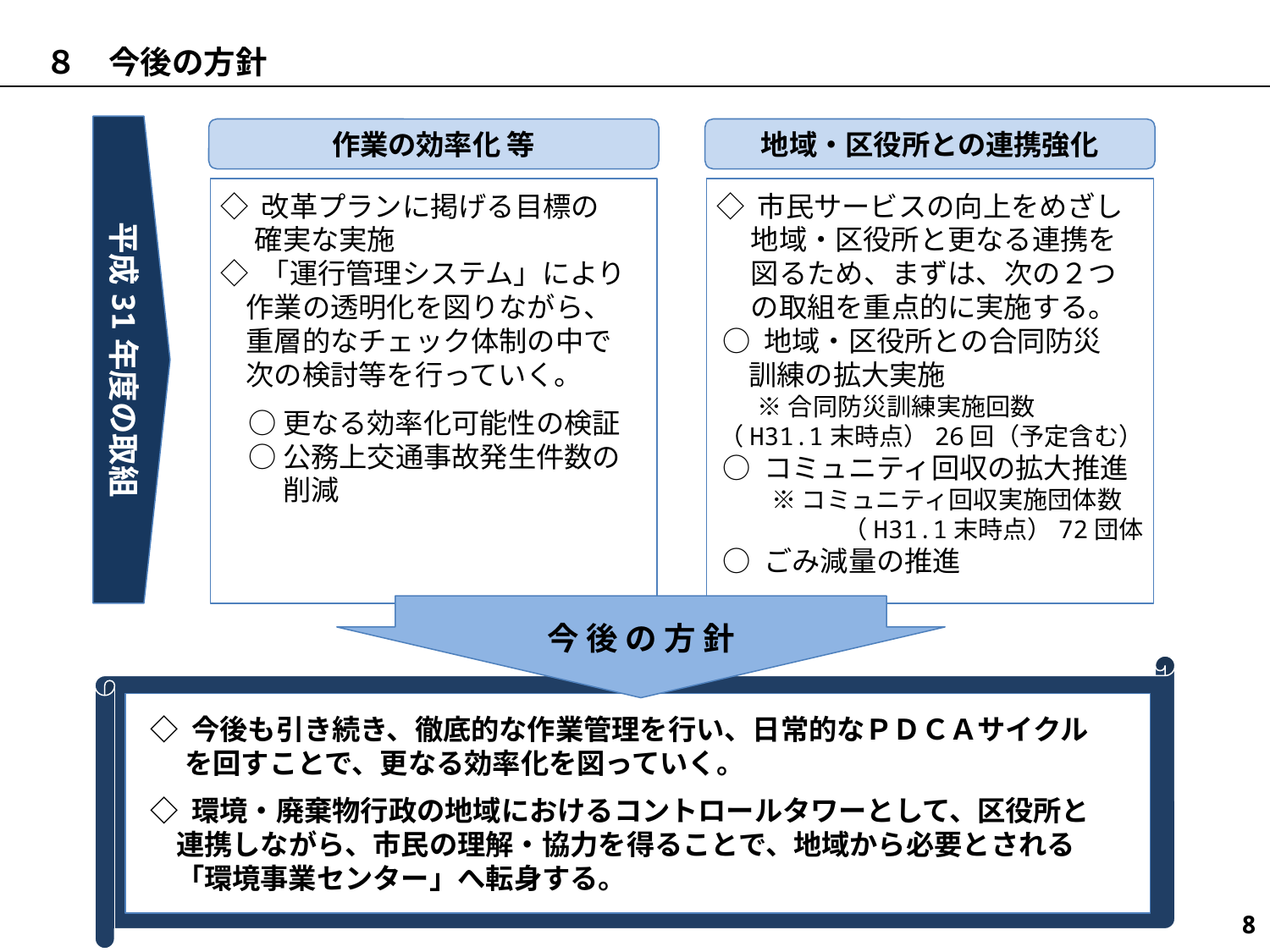

８　今後の方針
平成31年度の取組
作業の効率化 等
地域・区役所との連携強化
◇ 改革プランに掲げる目標の
　 確実な実施
◇ 「運行管理システム」により
   作業の透明化を図りながら、
   重層的なチェック体制の中で
   次の検討等を行っていく。

　○ 更なる効率化可能性の検証
　○ 公務上交通事故発生件数の
　　 削減
◇ 市民サービスの向上をめざし
　 地域・区役所と更なる連携を
　 図るため、まずは、次の２つ
　 の取組を重点的に実施する。
 ○ 地域・区役所との合同防災
    訓練の拡大実施
　   ※ 合同防災訓練実施回数
（H31.1末時点）26回（予定含む）
 ○ コミュニティ回収の拡大推進
　　 ※ コミュニティ回収実施団体数
（H31.1末時点）72団体
 ○ ごみ減量の推進

今 後 の 方 針

◇ 今後も引き続き、徹底的な作業管理を行い、日常的なＰＤＣＡサイクル
　 を回すことで、更なる効率化を図っていく。

◇ 環境・廃棄物行政の地域におけるコントロールタワーとして、区役所と
   連携しながら、市民の理解・協力を得ることで、地域から必要とされる
   「環境事業センター」へ転身する。
8